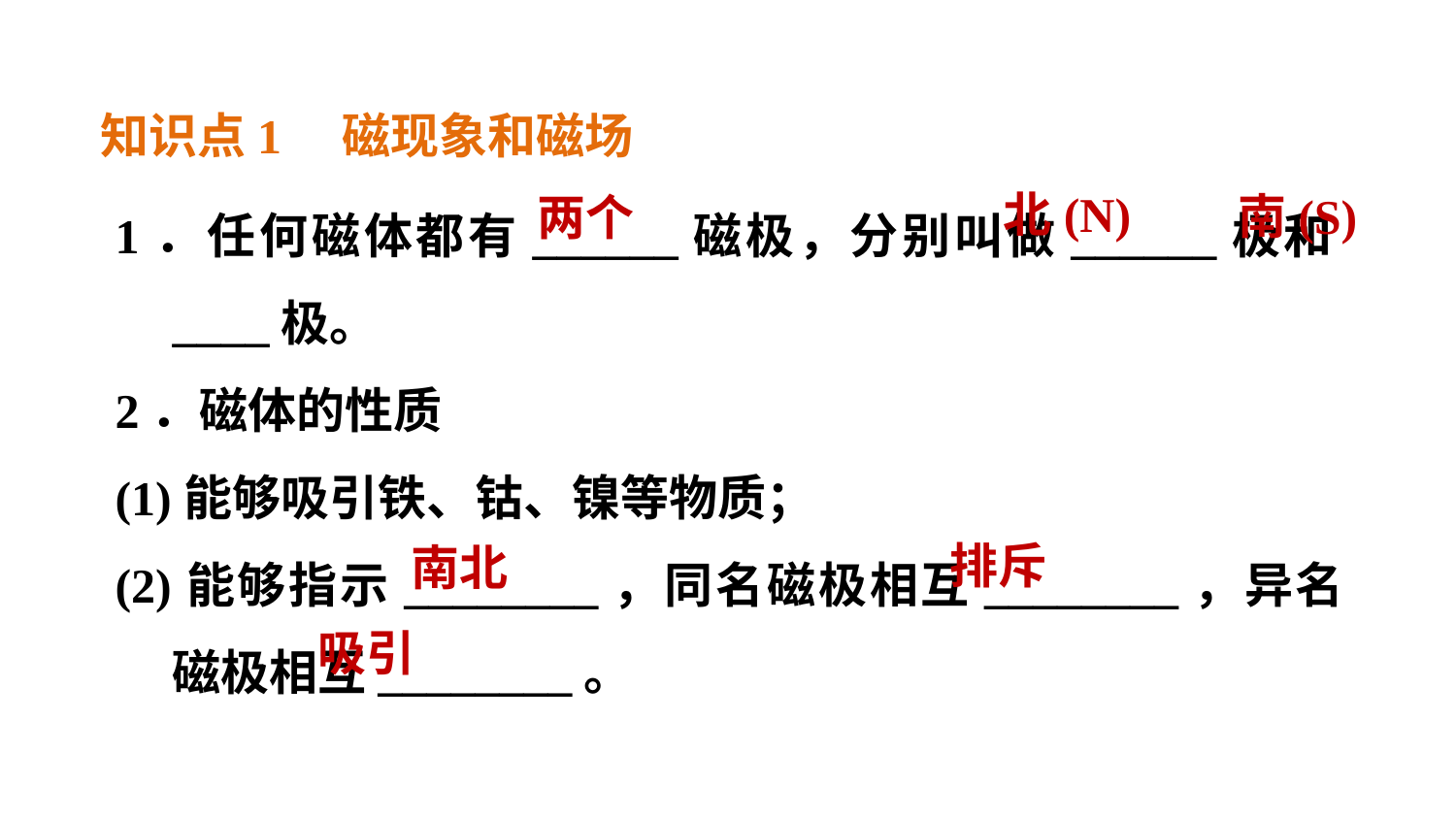

知识点1    磁现象和磁场
1．任何磁体都有______磁极，分别叫做______极和____极。
2．磁体的性质
(1)能够吸引铁、钴、镍等物质；
(2)能够指示________，同名磁极相互________，异名磁极相互________。
北(N)
南(S)
两个
排斥
南北
吸引